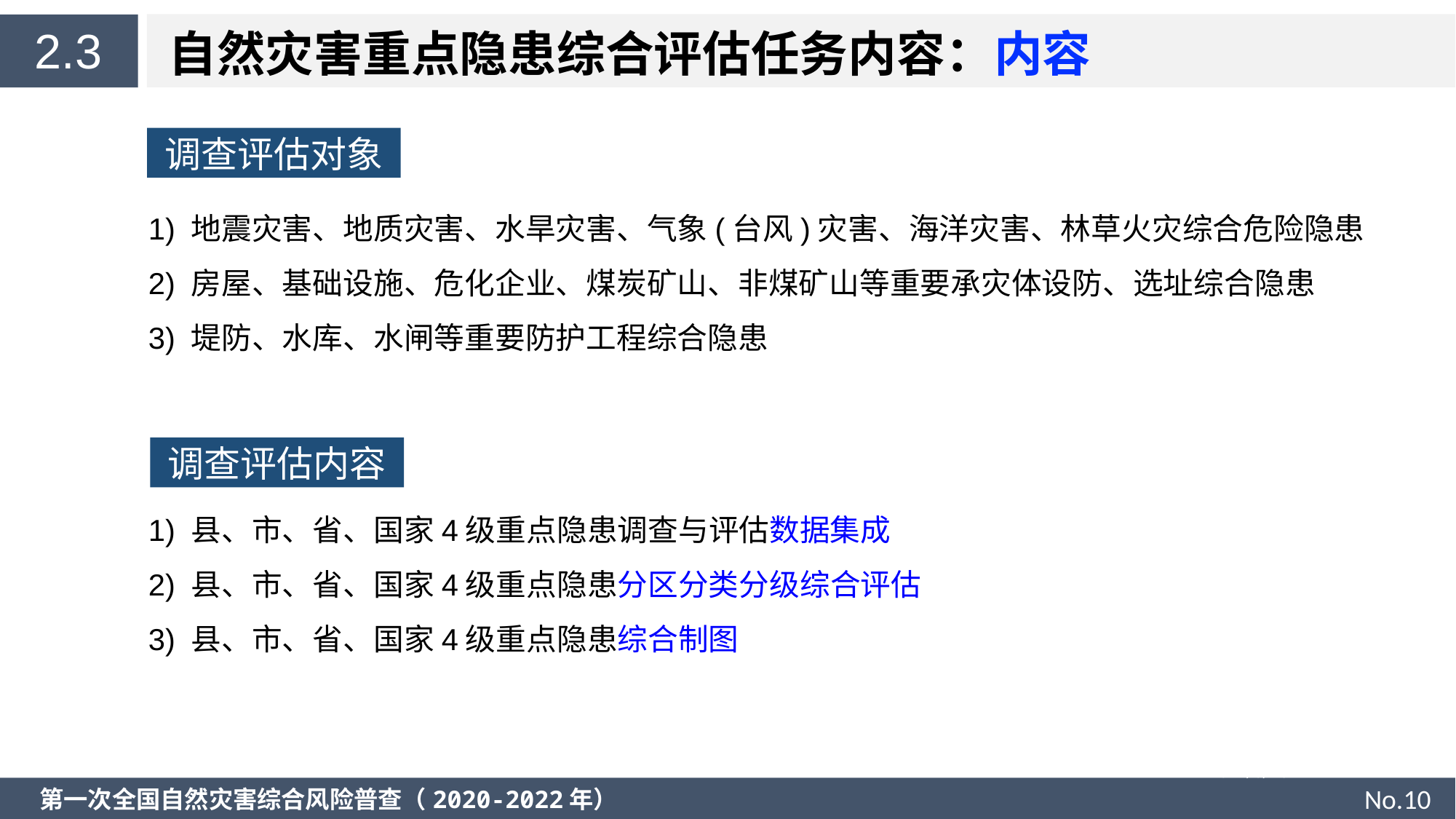

2.3
自然灾害重点隐患综合评估任务内容：内容
调查评估对象
1) 地震灾害、地质灾害、水旱灾害、气象(台风)灾害、海洋灾害、林草火灾综合危险隐患
2) 房屋、基础设施、危化企业、煤炭矿山、非煤矿山等重要承灾体设防、选址综合隐患
3) 堤防、水库、水闸等重要防护工程综合隐患
调查评估内容
1) 县、市、省、国家4级重点隐患调查与评估数据集成
2) 县、市、省、国家4级重点隐患分区分类分级综合评估
3) 县、市、省、国家4级重点隐患综合制图
2021/6/16
No.10